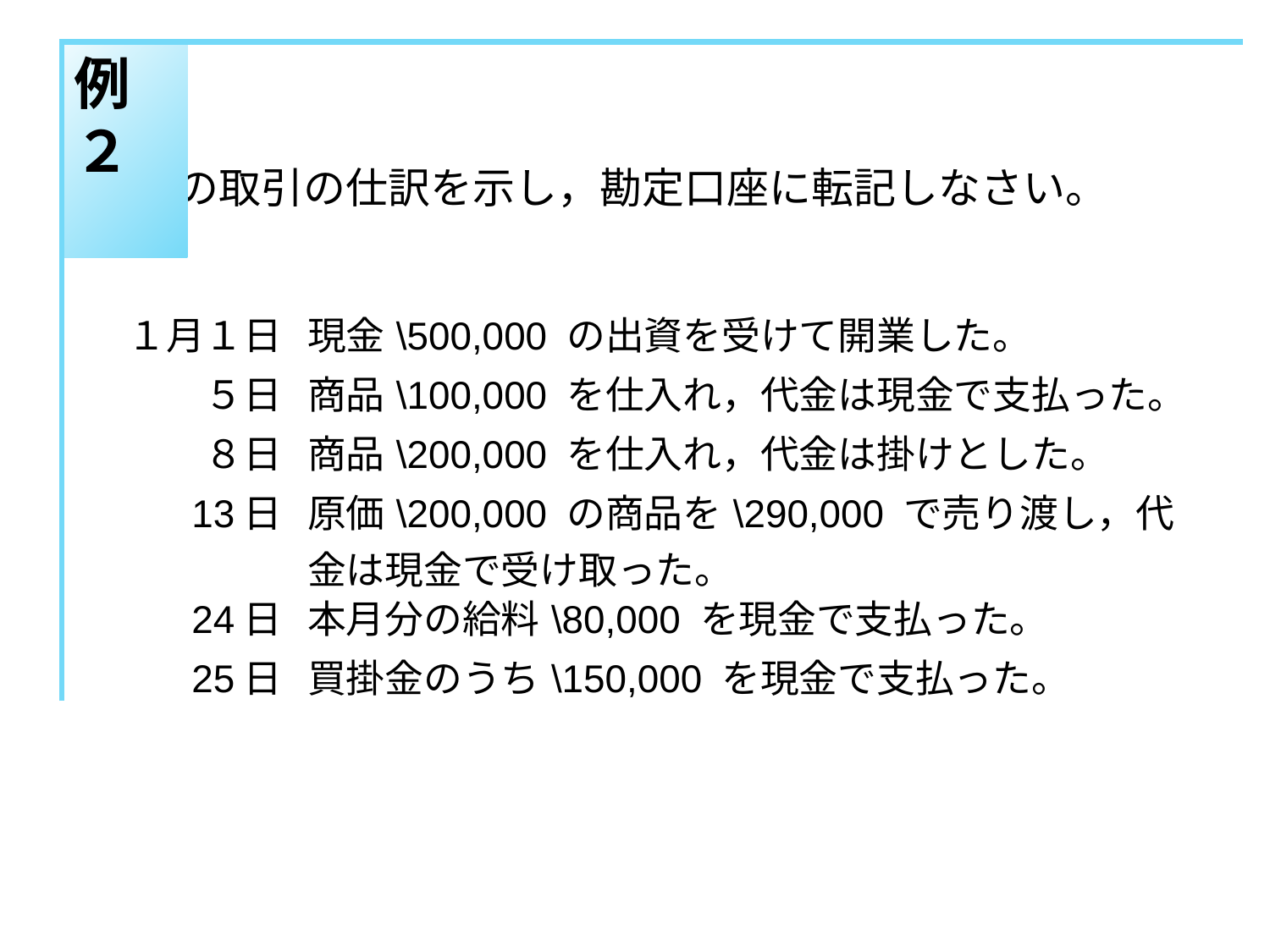

例２

　次の取引の仕訳を示し，勘定口座に転記しなさい。
| １月１日 | 現金\500,000 の出資を受けて開業した。 |
| --- | --- |
| ５日 | 商品\100,000 を仕入れ，代金は現金で支払った。 |
| ８日 | 商品\200,000 を仕入れ，代金は掛けとした。 |
| 13日 | 原価\200,000 の商品を\290,000 で売り渡し，代金は現金で受け取った。 |
| 24日 | 本月分の給料\80,000 を現金で支払った。 |
| 25日 | 買掛金のうち\150,000 を現金で支払った。 |